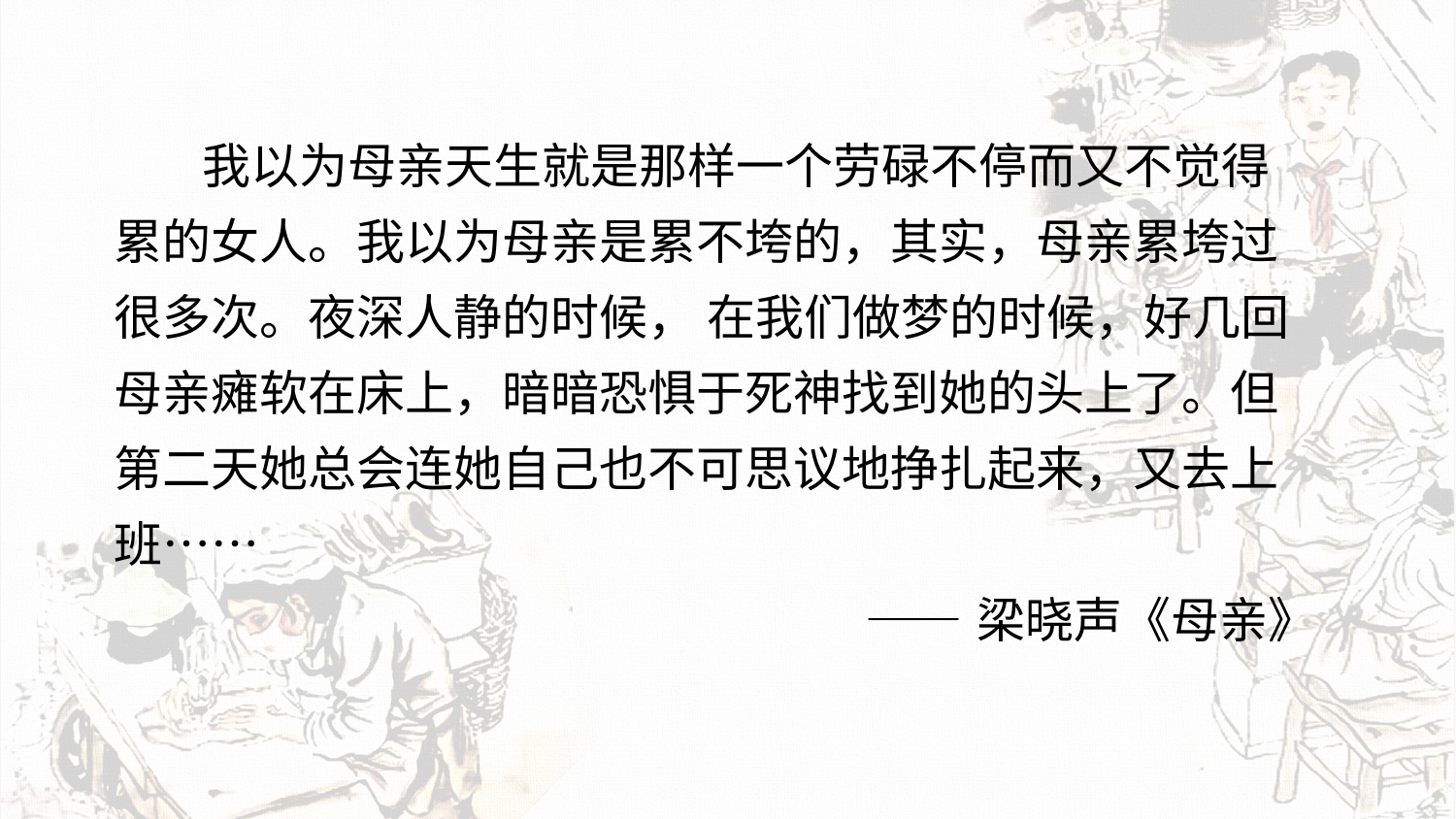

我以为母亲天生就是那样一个劳碌不停而又不觉得累的女人。我以为母亲是累不垮的，其实，母亲累垮过很多次。夜深人静的时候， 在我们做梦的时候，好几回母亲瘫软在床上，暗暗恐惧于死神找到她的头上了。但第二天她总会连她自己也不可思议地挣扎起来，又去上班……
                                                ——梁晓声《母亲》